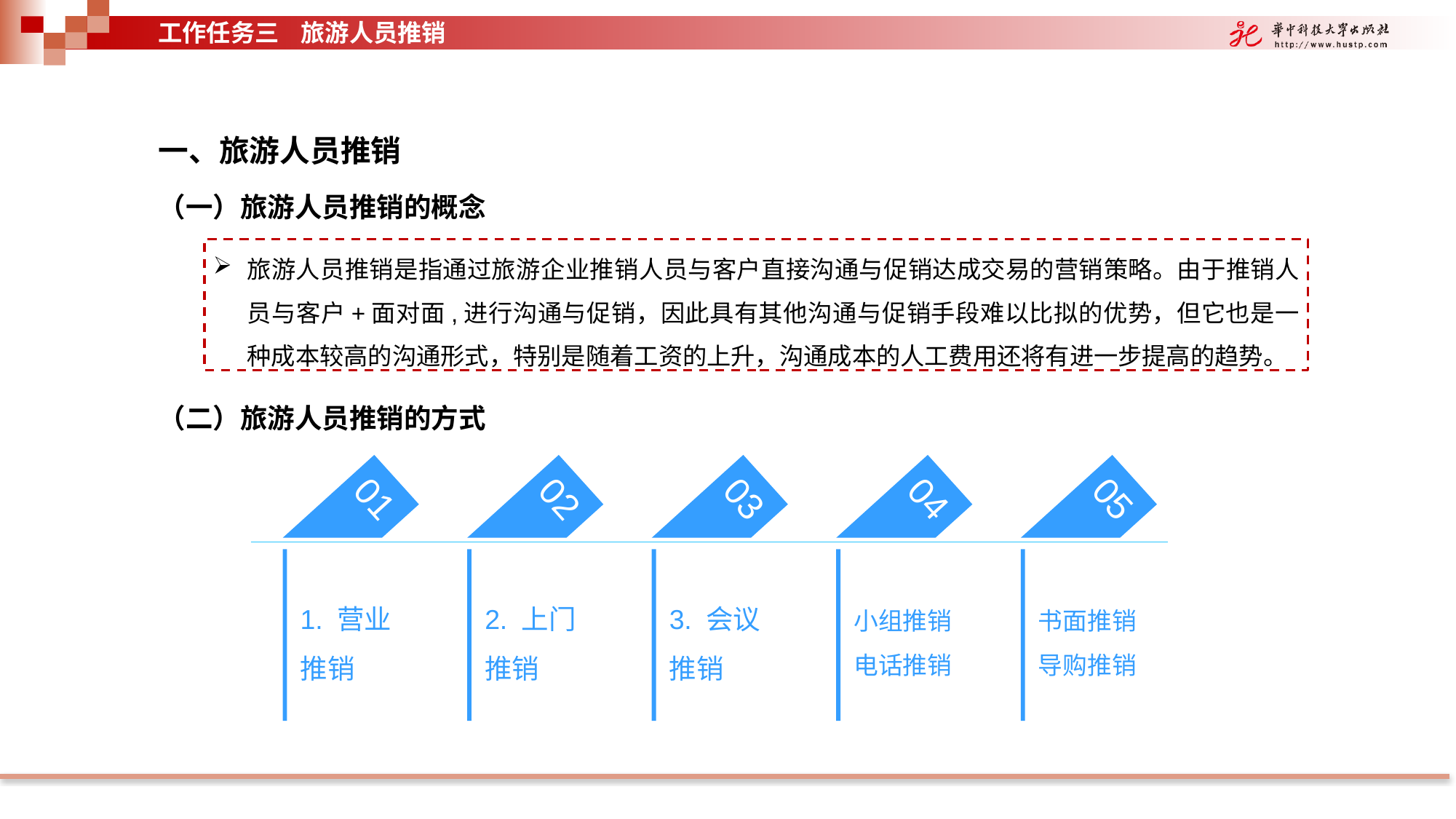

工作任务三    旅游人员推销
一、旅游人员推销
（一）旅游人员推销的概念
旅游人员推销是指通过旅游企业推销人员与客户直接沟通与促销达成交易的营销策略。由于推销人员与客户+面对面,进行沟通与促销，因此具有其他沟通与促销手段难以比拟的优势，但它也是一种成本较高的沟通形式，特别是随着工资的上升，沟通成本的人工费用还将有进一步提高的趋势。
（二）旅游人员推销的方式
01

1. 营业推销
02

2. 上门推销
03

3. 会议推销
04

小组推销
电话推销
05

书面推销
导购推销